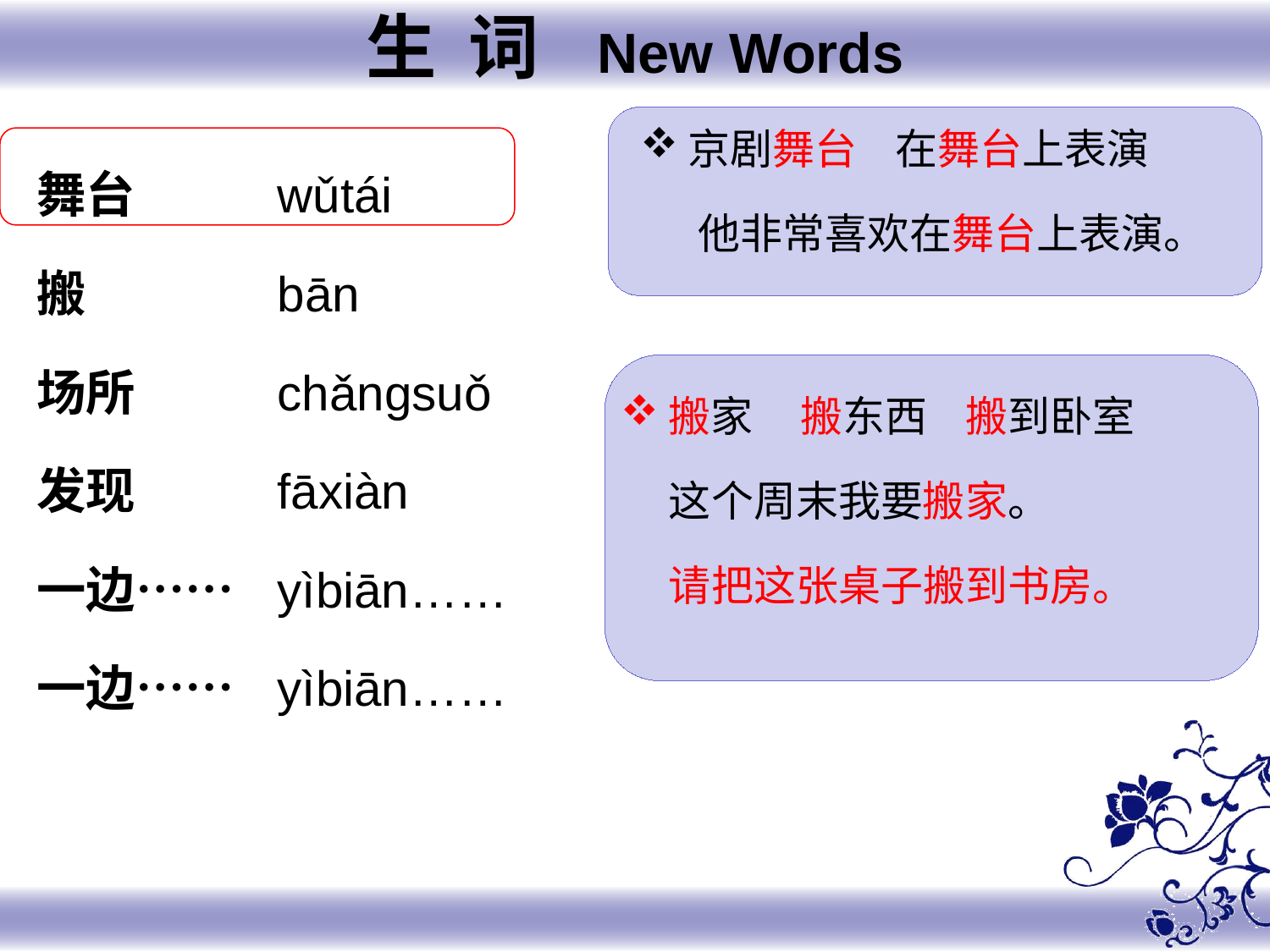

生  词   New Words
京剧舞台    在舞台上表演
     他非常喜欢在舞台上表演。

wǔtái
bān
chǎngsuǒ
fāxiàn
yìbiān……
yìbiān……

舞台
搬
场所
发现
一边……
一边……

搬家     搬东西    搬到卧室
    这个周末我要搬家。
    请把这张桌子搬到书房。